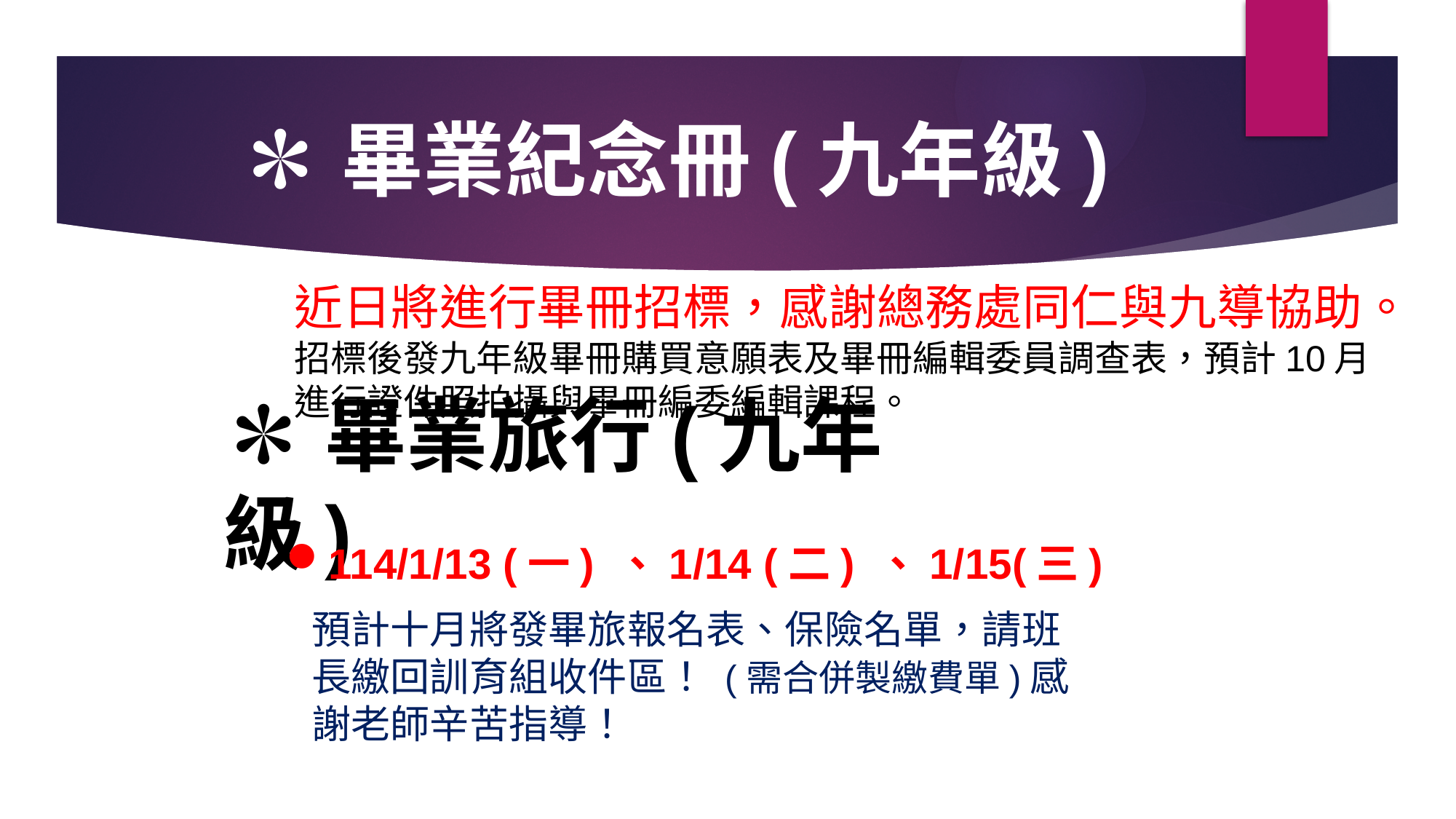

✽畢業紀念冊(九年級)
近日將進行畢冊招標，感謝總務處同仁與九導協助。
招標後發九年級畢冊購買意願表及畢冊編輯委員調查表，預計10月進行證件照拍攝與畢冊編委編輯課程。
✽畢業旅行(九年級)
114/1/13 (一) 、1/14 (二) 、1/15(三)
預計十月將發畢旅報名表、保險名單，請班長繳回訓育組收件區！ (需合併製繳費單)感謝老師辛苦指導！